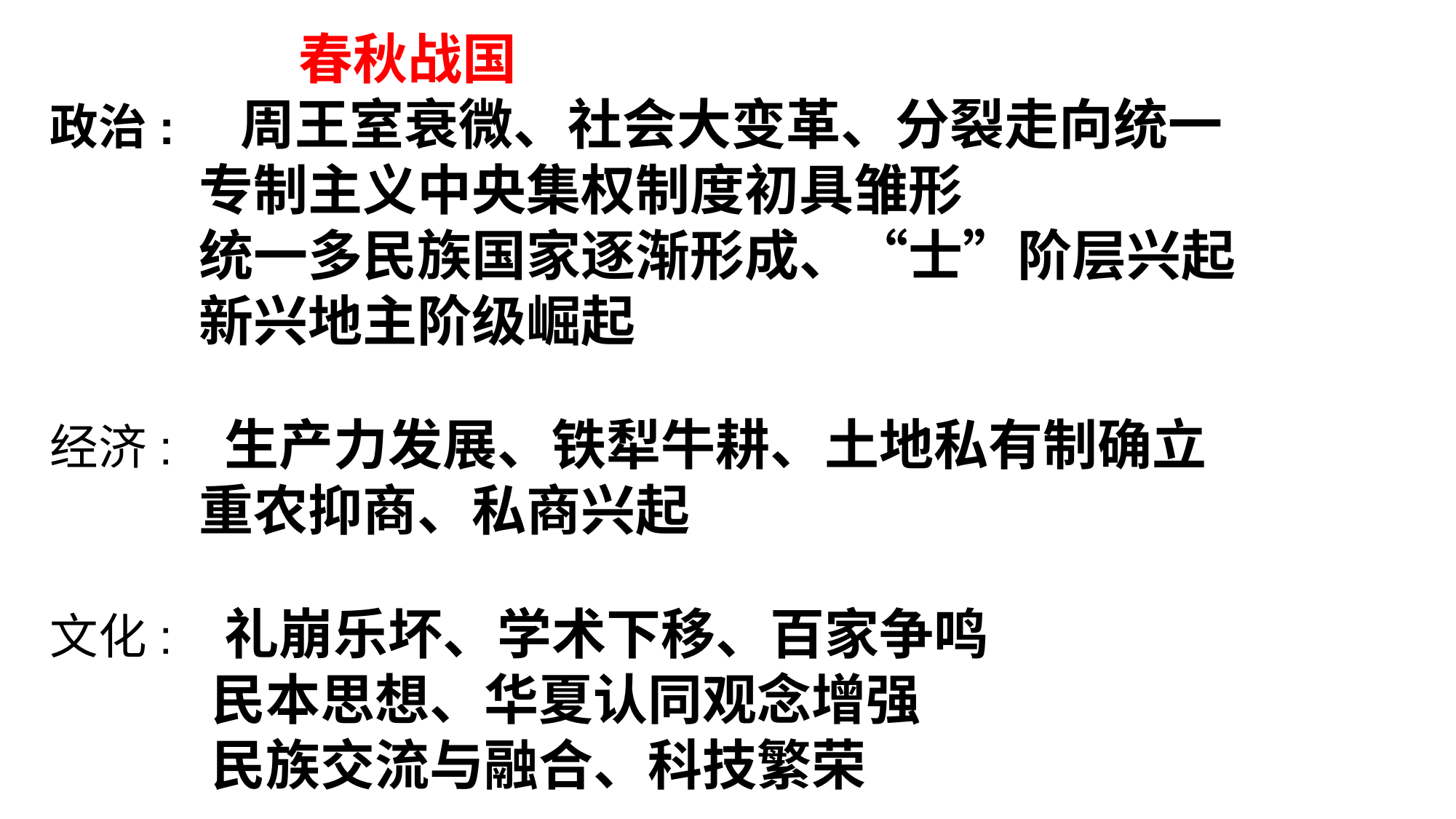

春秋战国
政治:    周王室衰微、社会大变革、分裂走向统一
           专制主义中央集权制度初具雏形
           统一多民族国家逐渐形成、“士”阶层兴起
           新兴地主阶级崛起

经济:   生产力发展、铁犁牛耕、土地私有制确立
           重农抑商、私商兴起

文化:   礼崩乐坏、学术下移、百家争鸣
            民本思想、华夏认同观念增强
            民族交流与融合、科技繁荣